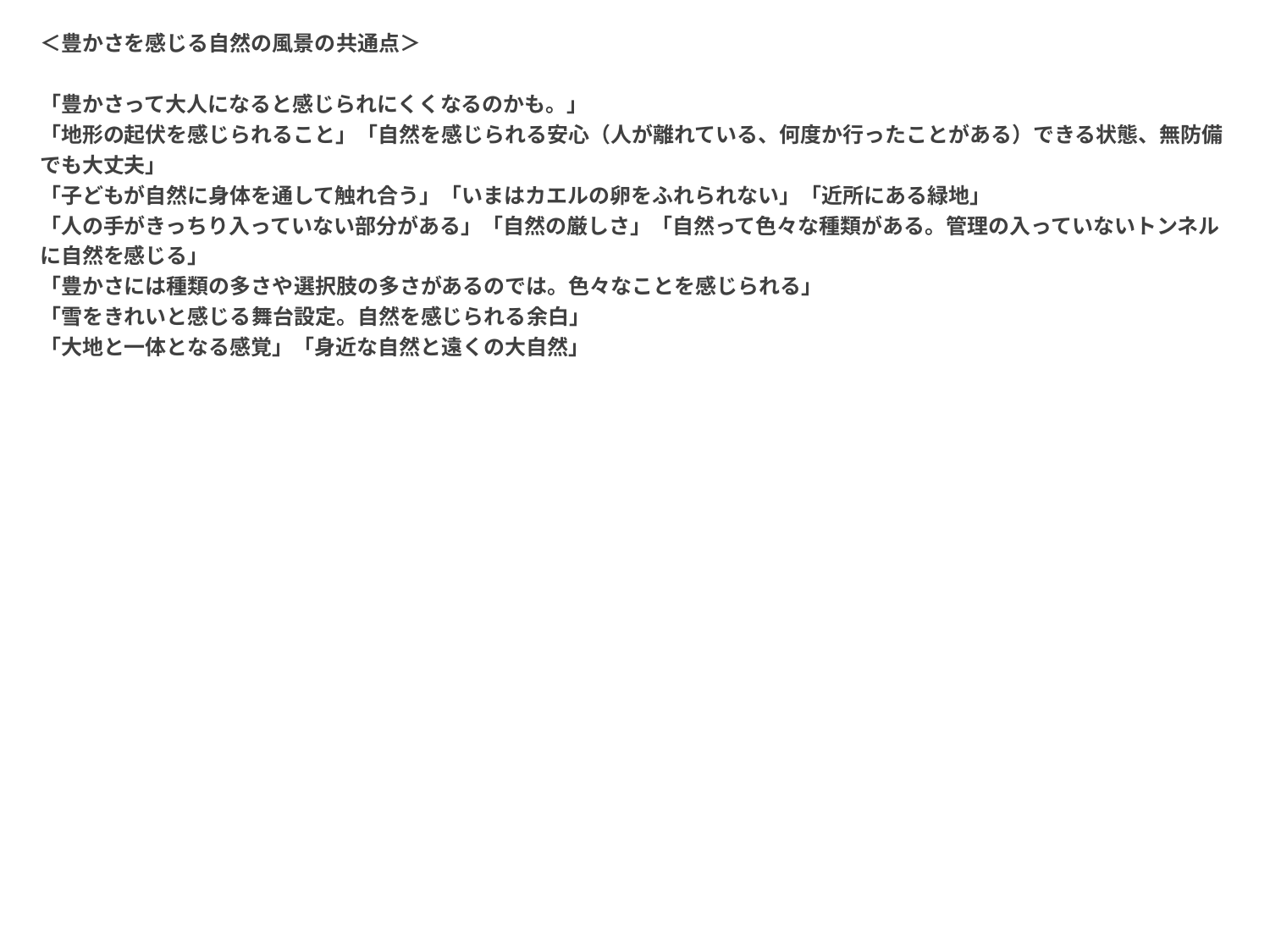

＜豊かさを感じる自然の風景の共通点＞

「豊かさって大人になると感じられにくくなるのかも。」
「地形の起伏を感じられること」「自然を感じられる安心（人が離れている、何度か行ったことがある）できる状態、無防備でも大丈夫」
「子どもが自然に身体を通して触れ合う」「いまはカエルの卵をふれられない」「近所にある緑地」
「人の手がきっちり入っていない部分がある」「自然の厳しさ」「自然って色々な種類がある。管理の入っていないトンネルに自然を感じる」
「豊かさには種類の多さや選択肢の多さがあるのでは。色々なことを感じられる」
「雪をきれいと感じる舞台設定。自然を感じられる余白」
「大地と一体となる感覚」「身近な自然と遠くの大自然」